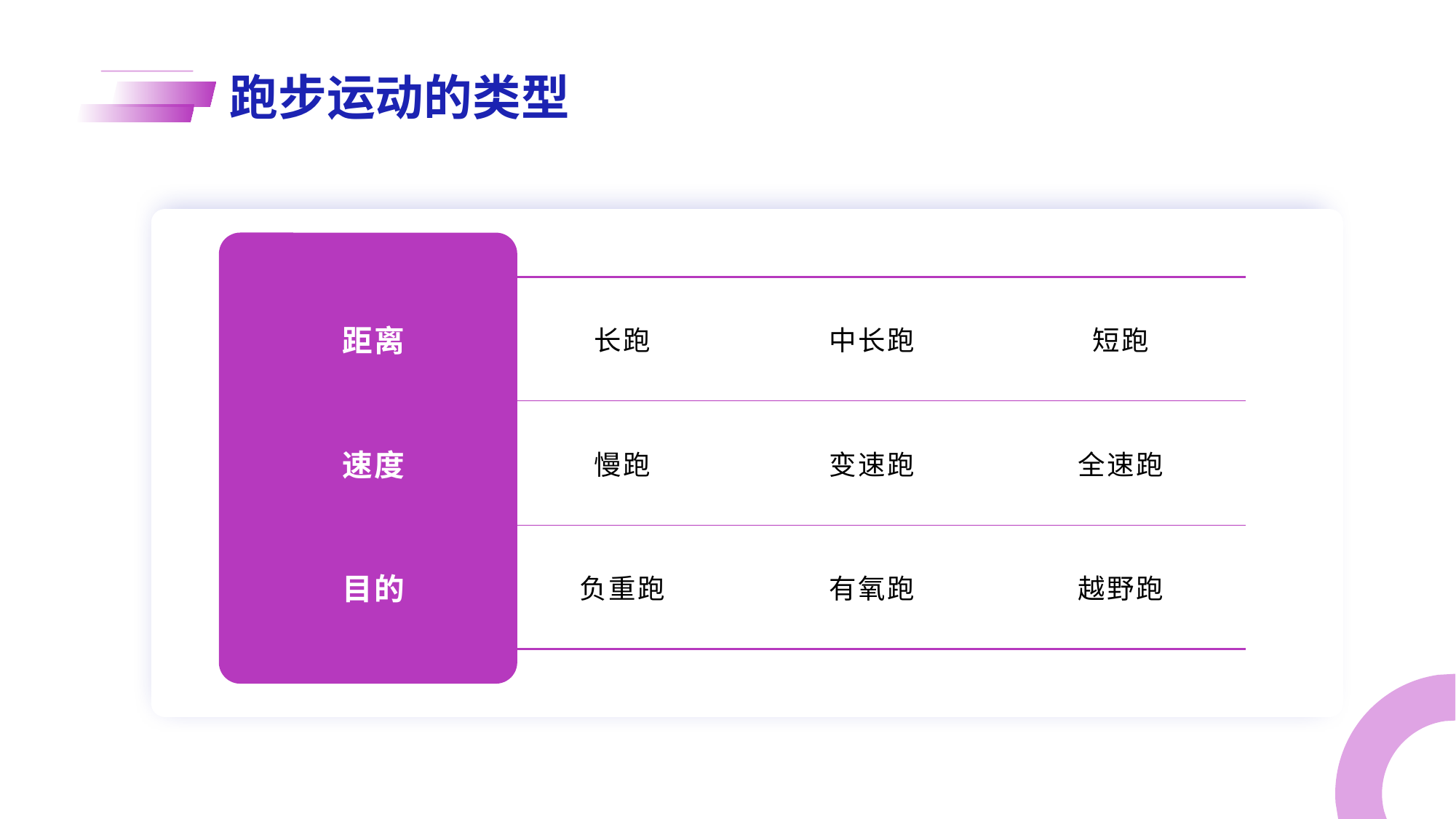

# 跑步运动的类型

| 距离 | 长跑 | 中长跑 | 短跑 |
| --- | --- | --- | --- |
| 速度 | 慢跑 | 变速跑 | 全速跑 |
| 目的 | 负重跑 | 有氧跑 | 越野跑 |